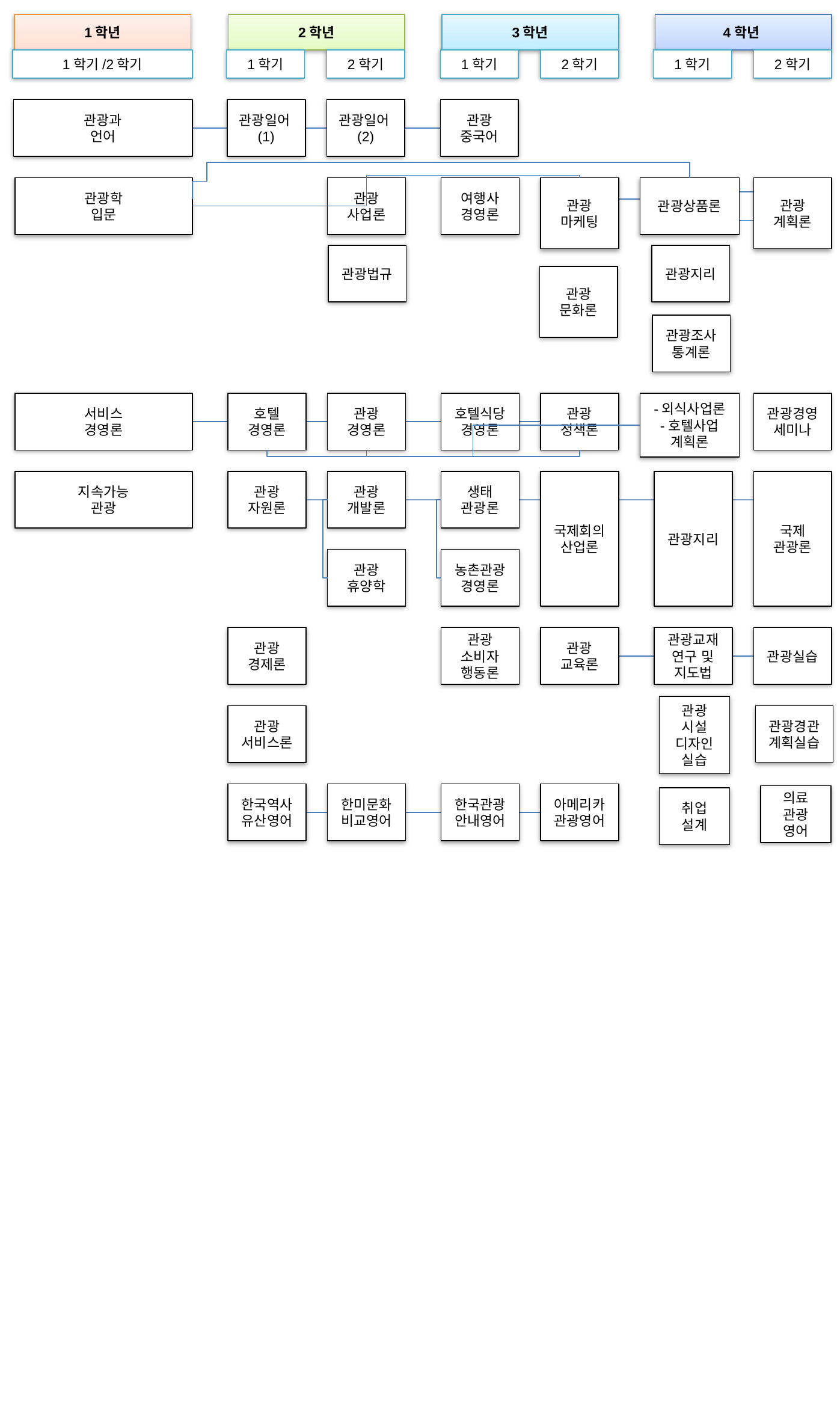

1학년
2학년
3학년
4학년
1학기/2학기
1학기
2학기
1학기
2학기
1학기
2학기
관광과
언어
관광일어(1)
관광일어(2)
관광
중국어
관광학
입문
관광
사업론
여행사
경영론
관광
마케팅
관광상품론
관광
계획론
관광법규
관광지리
관광
문화론
관광조사
통계론
서비스
경영론
호텔
경영론
관광
경영론
호텔식당
경영론
관광
정책론
-외식사업론
-호텔사업
계획론
관광경영
세미나
지속가능
관광
관광
자원론
관광
개발론
생태
관광론
국제회의
산업론
관광지리
국제
관광론
관광
휴양학
농촌관광
경영론
관광
경제론
관광
소비자
행동론
관광
교육론
관광교재연구 및 지도법
관광실습
관광
시설
디자인
실습
관광
서비스론
관광경관
계획실습
한국역사유산영어
한미문화
비교영어
한국관광
안내영어
아메리카
관광영어
의료
관광
영어
취업
설계